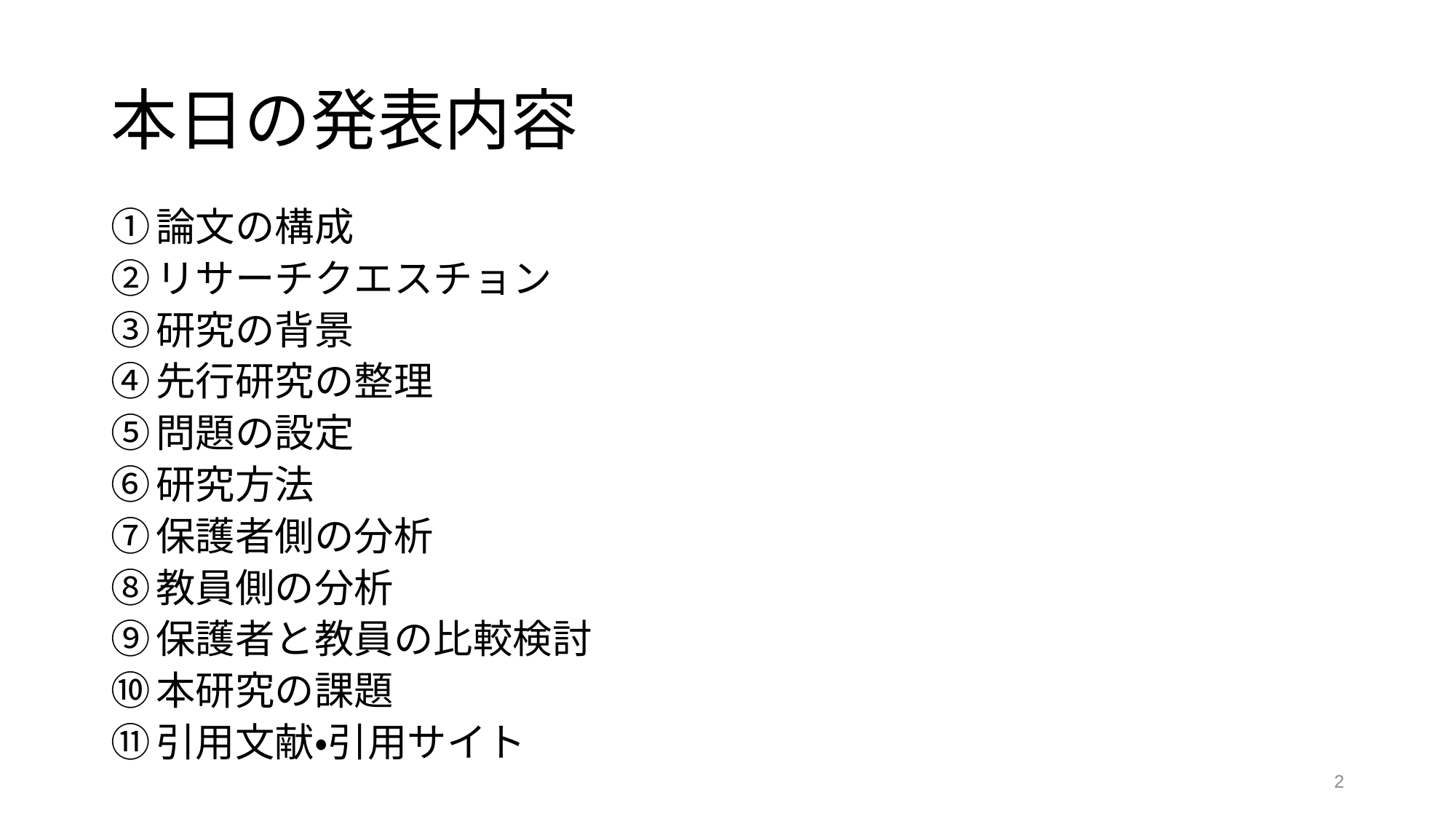

# 本日の発表内容
①論文の構成
②リサーチクエスチョン
③研究の背景
④先行研究の整理
⑤問題の設定
⑥研究方法
⑦保護者側の分析
⑧教員側の分析
⑨保護者と教員の比較検討
⑩本研究の課題
⑪引用文献・引用サイト

2